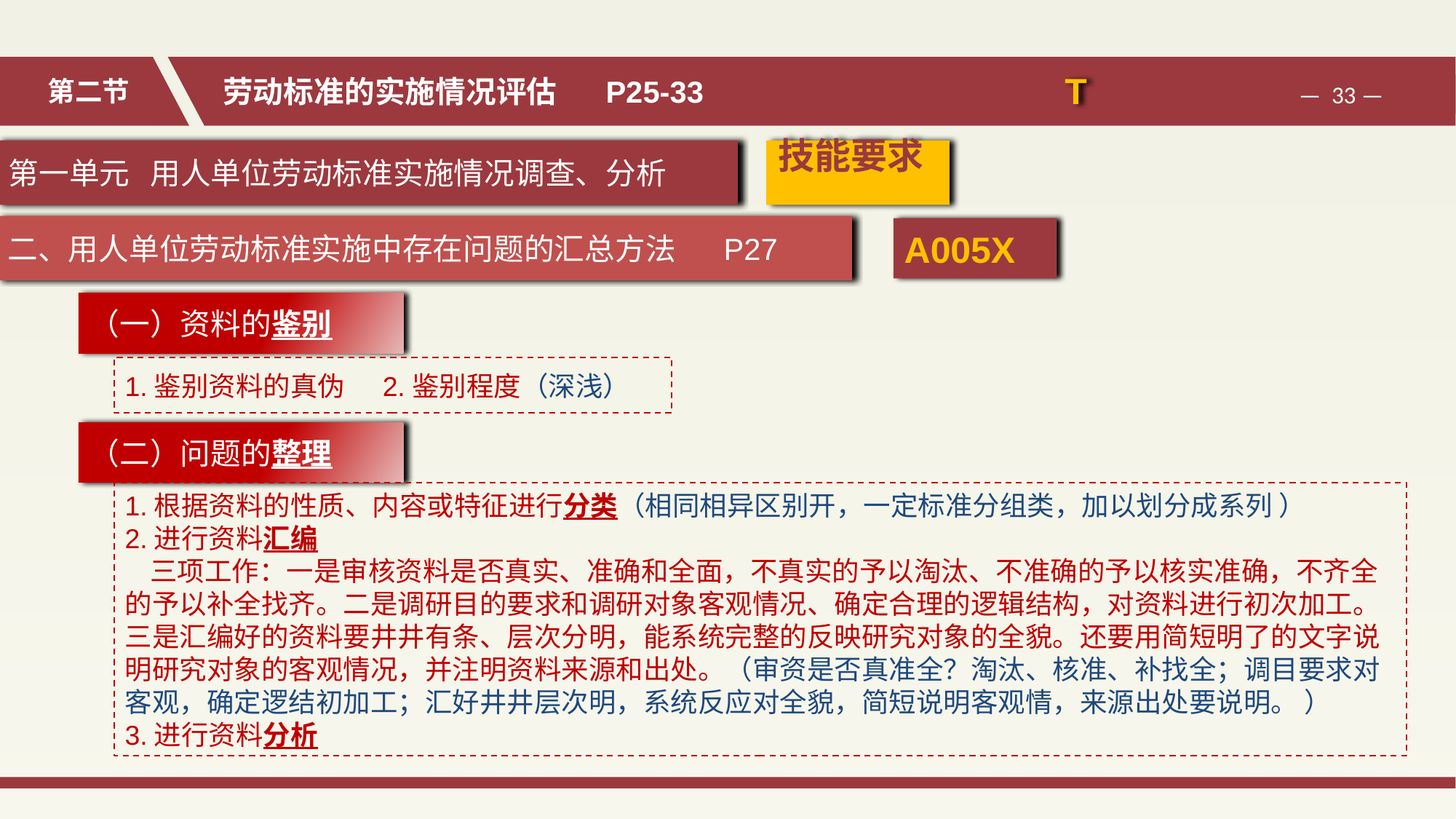

T
第一单元   用人单位劳动标准实施情况调查、分析
技能要求
二、用人单位劳动标准实施中存在问题的汇总方法      P27
A005X
（一）资料的鉴别
1.鉴别资料的真伪     2.鉴别程度（深浅）
（二）问题的整理
1.根据资料的性质、内容或特征进行分类（相同相异区别开，一定标准分组类，加以划分成系列 ）
2.进行资料汇编
   三项工作：一是审核资料是否真实、准确和全面，不真实的予以淘汰、不准确的予以核实准确，不齐全的予以补全找齐。二是调研目的要求和调研对象客观情况、确定合理的逻辑结构，对资料进行初次加工。三是汇编好的资料要井井有条、层次分明，能系统完整的反映研究对象的全貌。还要用简短明了的文字说明研究对象的客观情况，并注明资料来源和出处。（审资是否真准全？淘汰、核准、补找全；调目要求对客观，确定逻结初加工；汇好井井层次明，系统反应对全貌，简短说明客观情，来源出处要说明。 ）
3.进行资料分析